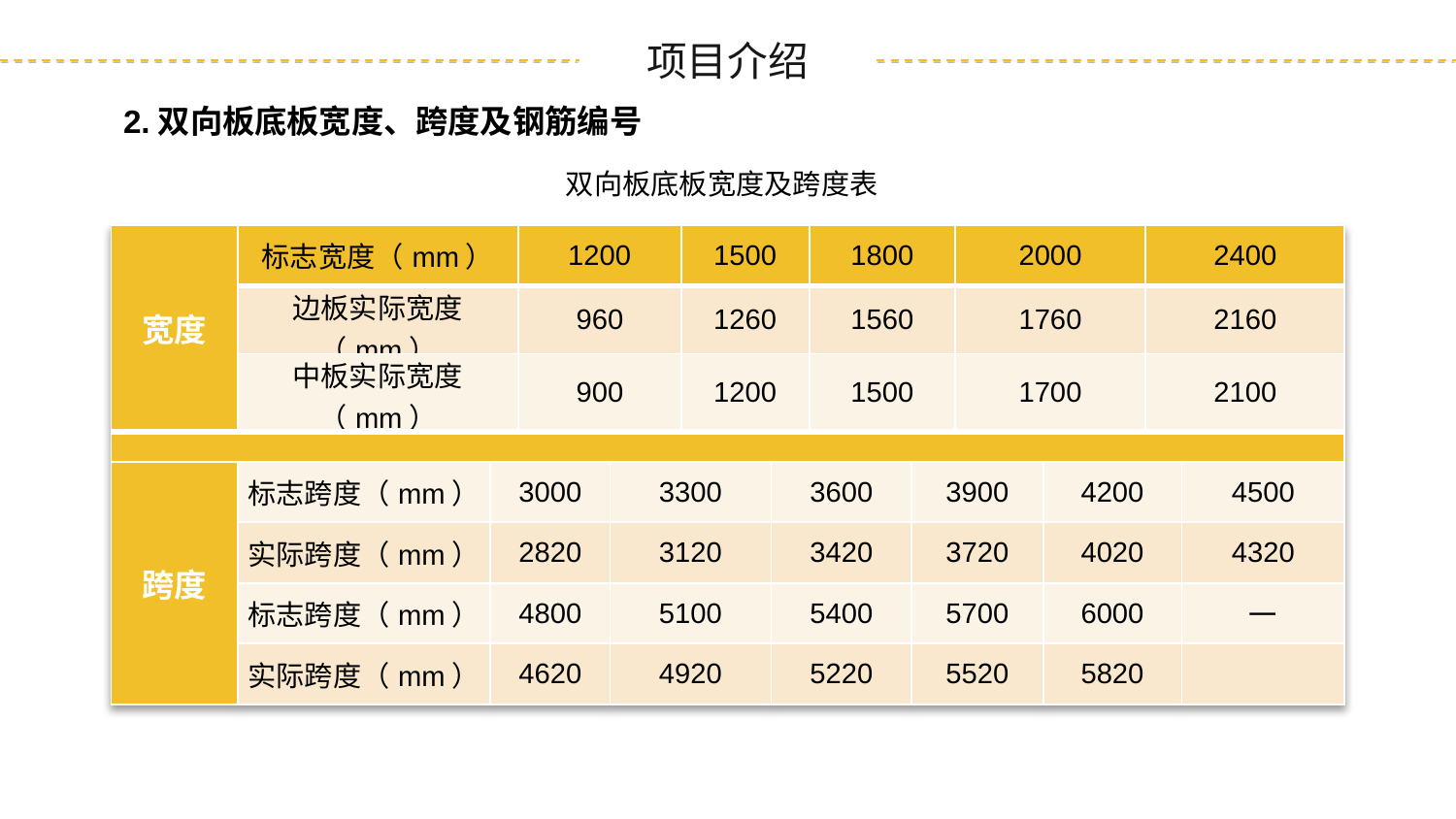

2.双向板底板宽度、跨度及钢筋编号
双向板底板宽度及跨度表
| 宽度 | 标志宽度（mm） |  | 1200 |  | 1500 |  | 1800 |  | 2000 |  | 2400 |  |
| --- | --- | --- | --- | --- | --- | --- | --- | --- | --- | --- | --- | --- |
|  | 边板实际宽度（mm） |  | 960 |  | 1260 |  | 1560 |  | 1760 |  | 2160 |  |
|  | 中板实际宽度（mm） |  | 900 |  | 1200 |  | 1500 |  | 1700 |  | 2100 |  |
|  |  |  |  |  |  |  |  |  |  |  |  |  |
| 跨度 | 标志跨度（mm） | 3000 |  | 3300 |  | 3600 |  | 3900 |  | 4200 |  | 4500 |
|  | 实际跨度（mm） | 2820 |  | 3120 |  | 3420 |  | 3720 |  | 4020 |  | 4320 |
|  | 标志跨度（mm） | 4800 |  | 5100 |  | 5400 |  | 5700 |  | 6000 |  | 一 |
|  | 实际跨度（mm） | 4620 |  | 4920 |  | 5220 |  | 5520 |  | 5820 |  |  |